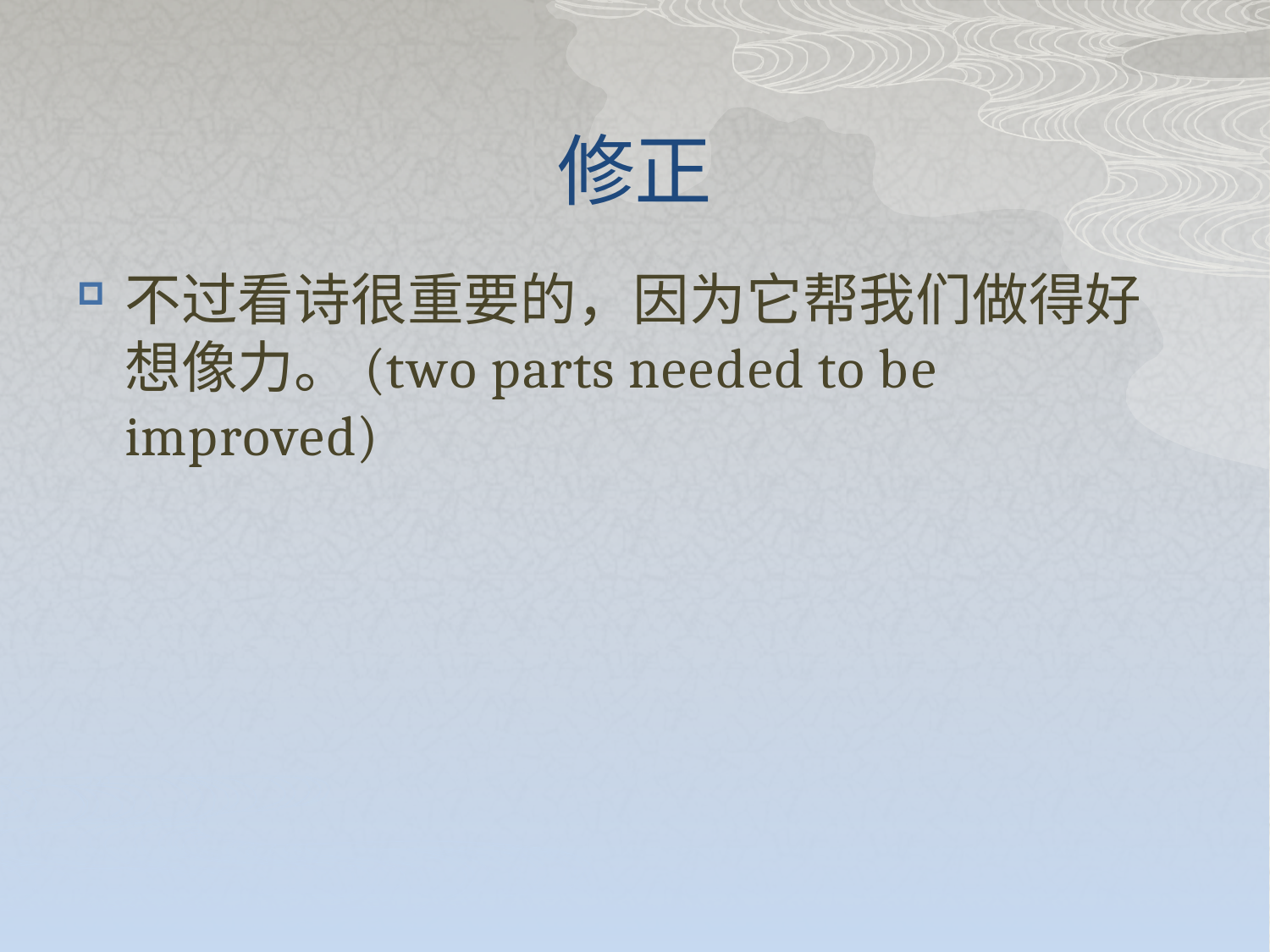

# 修正
不过看诗很重要的，因为它帮我们做得好想像力。(two parts needed to be improved)